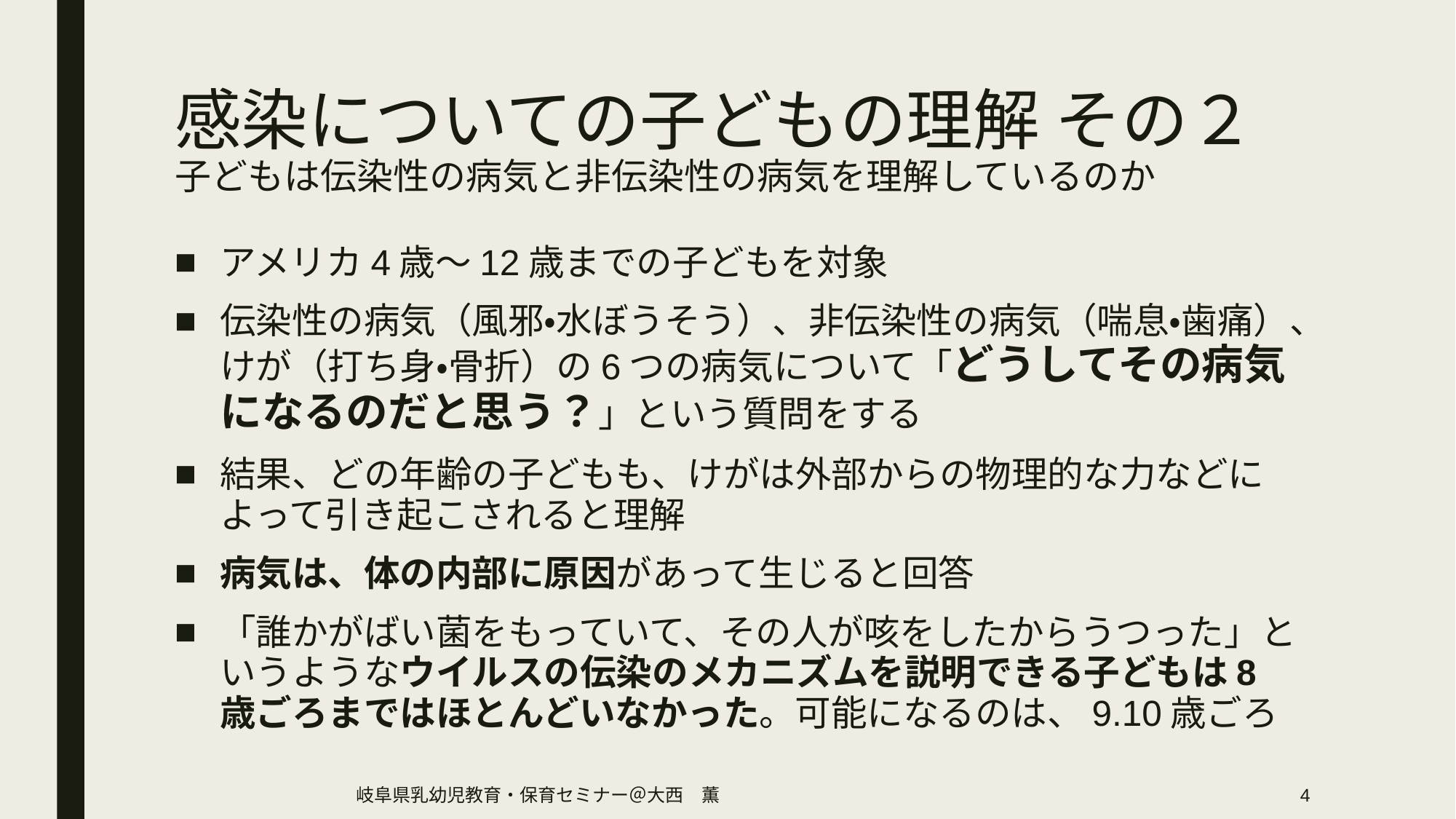

# 感染についての子どもの理解 その２ 子どもは伝染性の病気と非伝染性の病気を理解しているのか
アメリカ4歳～12歳までの子どもを対象
伝染性の病気（風邪・水ぼうそう）、非伝染性の病気（喘息・歯痛）、けが（打ち身・骨折）の6つの病気について「どうしてその病気になるのだと思う？」という質問をする
結果、どの年齢の子どもも、けがは外部からの物理的な力などによって引き起こされると理解
病気は、体の内部に原因があって生じると回答
「誰かがばい菌をもっていて、その人が咳をしたからうつった」というようなウイルスの伝染のメカニズムを説明できる子どもは8歳ごろまではほとんどいなかった。可能になるのは、9.10歳ごろ
岐阜県乳幼児教育・保育セミナー＠大西　薫
4